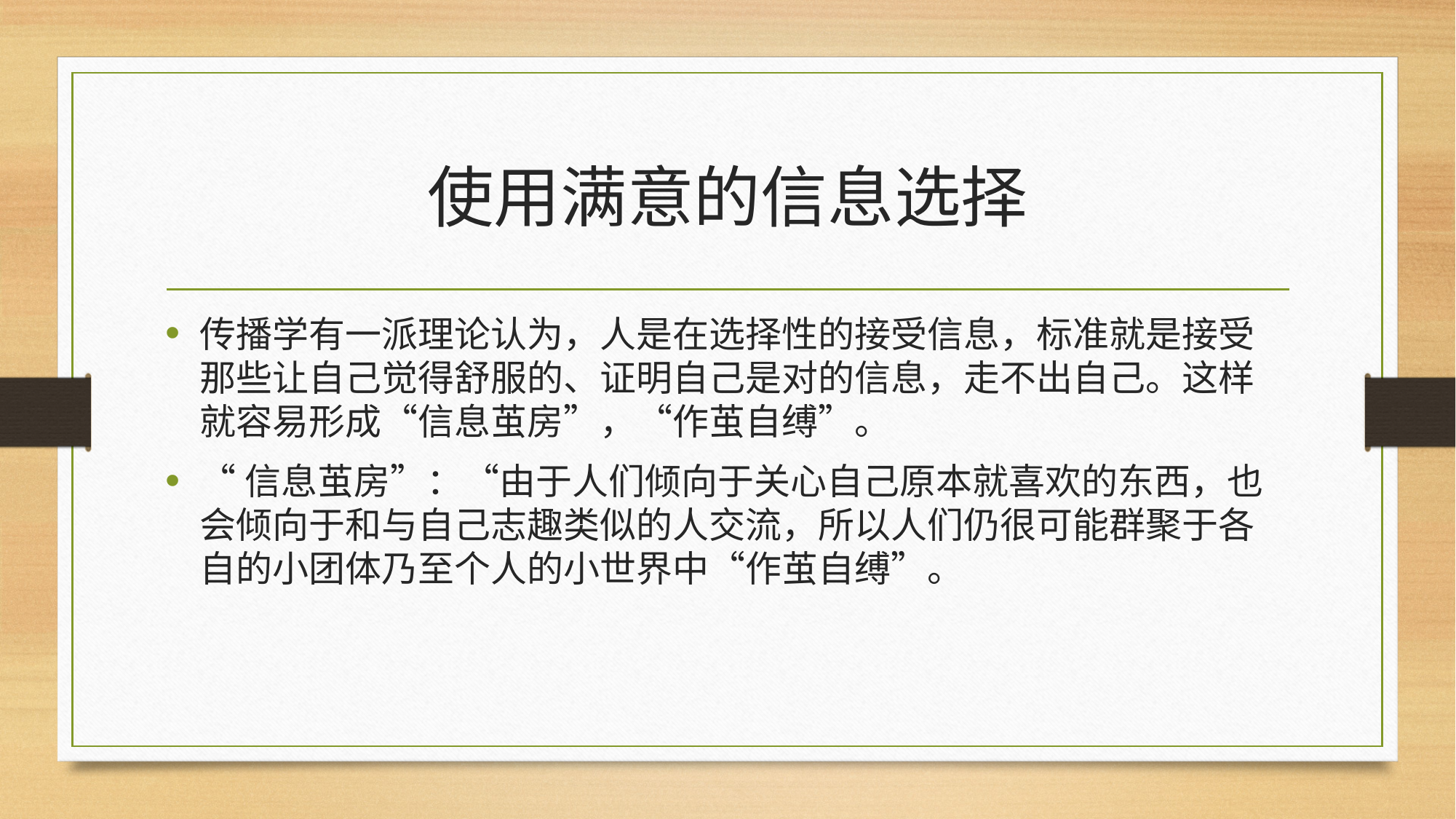

# 使用满意的信息选择
传播学有一派理论认为，人是在选择性的接受信息，标准就是接受那些让自己觉得舒服的、证明自己是对的信息，走不出自己。这样就容易形成“信息茧房”，“作茧自缚”。
“信息茧房”：“由于人们倾向于关心自己原本就喜欢的东西，也会倾向于和与自己志趣类似的人交流，所以人们仍很可能群聚于各自的小团体乃至个人的小世界中“作茧自缚”。